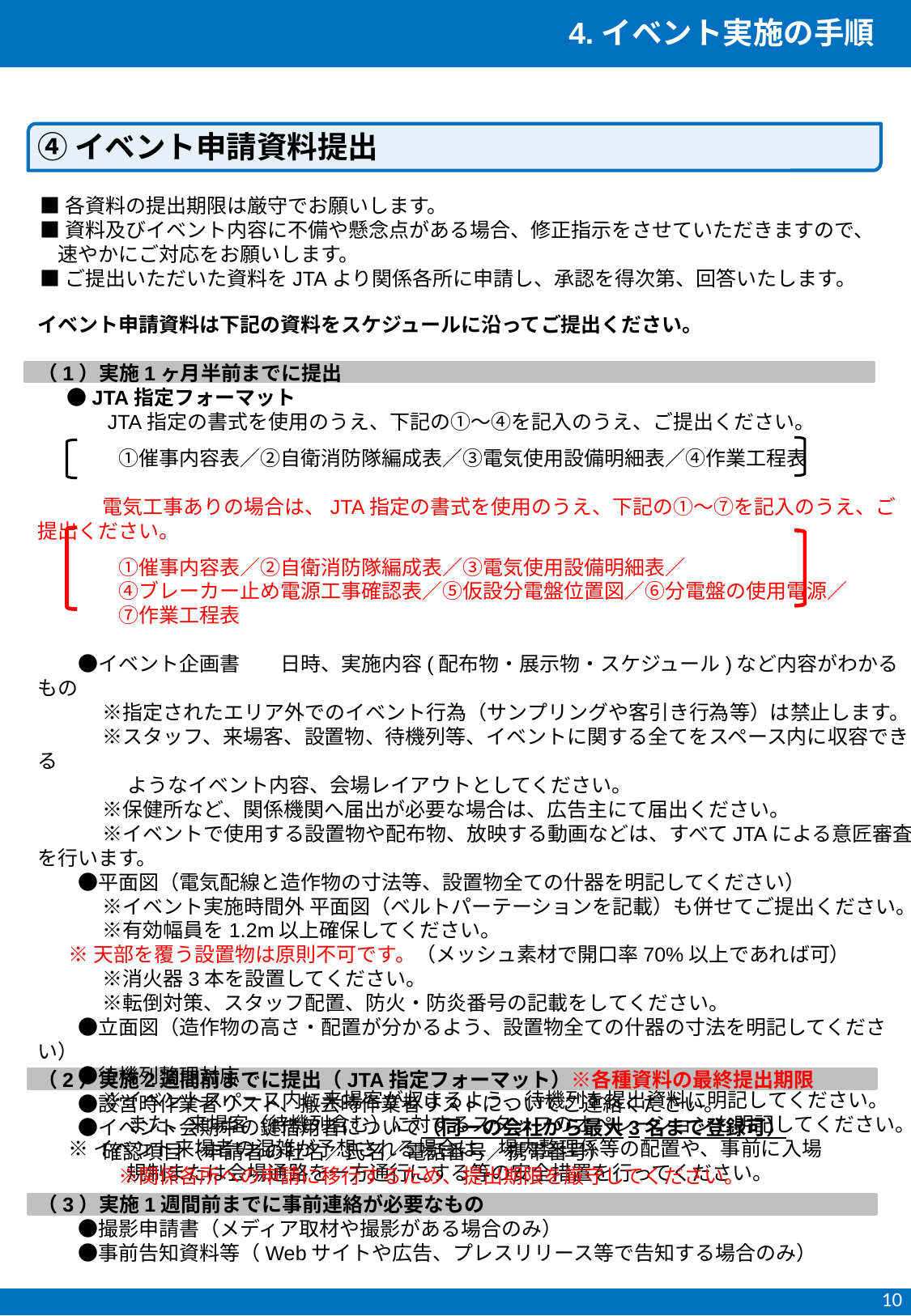

4.イベント実施の手順
④イベント申請資料提出

■各資料の提出期限は厳守でお願いします。
■資料及びイベント内容に不備や懸念点がある場合、修正指示をさせていただきますので、
   速やかにご対応をお願いします。
■ご提出いただいた資料をJTAより関係各所に申請し、承認を得次第、回答いたします。
イベント申請資料は下記の資料をスケジュールに沿ってご提出ください。

（1）実施1ヶ月半前までに提出
　  ●JTA指定フォーマット
　　　 JTA指定の書式を使用のうえ、下記の①〜④を記入のうえ、ご提出ください。

　　　　①催事内容表／②自衛消防隊編成表／③電気使用設備明細表／④作業工程表

　　　 電気工事ありの場合は、JTA指定の書式を使用のうえ、下記の①〜⑦を記入のうえ、ご提出ください。

　　　　①催事内容表／②自衛消防隊編成表／③電気使用設備明細表／
　　　　④ブレーカー止め電源工事確認表／⑤仮設分電盤位置図／⑥分電盤の使用電源／
　　　　⑦作業工程表

　　●イベント企画書　　日時、実施内容(配布物・展示物・スケジュール)など内容がわかるもの
　　　 ※指定されたエリア外でのイベント行為（サンプリングや客引き行為等）は禁止します。
　　　 ※スタッフ、来場客、設置物、待機列等、イベントに関する全てをスペース内に収容できる
　　　 　 ようなイベント内容、会場レイアウトとしてください。
　　　 ※保健所など、関係機関へ届出が必要な場合は、広告主にて届出ください。
　　　 ※イベントで使用する設置物や配布物、放映する動画などは、すべてJTAによる意匠審査を行います。
　　●平面図（電気配線と造作物の寸法等、設置物全ての什器を明記してください）
　　　 ※イベント実施時間外 平面図（ベルトパーテーションを記載）も併せてご提出ください。
　　　 ※有効幅員を1.2m以上確保してください。
       ※天部を覆う設置物は原則不可です。（メッシュ素材で開口率70%以上であれば可）
　　　 ※消火器3本を設置してください。
　　　 ※転倒対策、スタッフ配置、防火・防炎番号の記載をしてください。
　　●立面図（造作物の高さ・配置が分かるよう、設置物全ての什器の寸法を明記してください）
　　●待機列整理対応
　　　 ※イベントスペース内に来場客が収まるよう、待機列を提出資料に明記してください。
　　　 　 また、来場客（待機列含む）に対するスタッフのオペレーションも明記してください。
       ※イベント来場者の混雑が予想される場合は、場内整理係等の配置や、事前に入場
　　 　規制または会場通路を一方通行にする等の安全措置を行ってください。

（2）実施2週間前までに提出（JTA指定フォーマット）※各種資料の最終提出期限
　　●設営時作業者リスト、撤去時作業者リストについてご連絡ください。
　　●イベント会期中の鍵借用者について（同一の会社から最大3名まで登録可）
　　 　確認項目（申請者の社名／氏名／電話番号／携帯番号）
　　　　※関係各所への申請に移行するため、提出期限を厳守してください。

（3）実施1週間前までに事前連絡が必要なもの
　　●撮影申請書（メディア取材や撮影がある場合のみ）
　　●事前告知資料等（Webサイトや広告、プレスリリース等で告知する場合のみ）

10